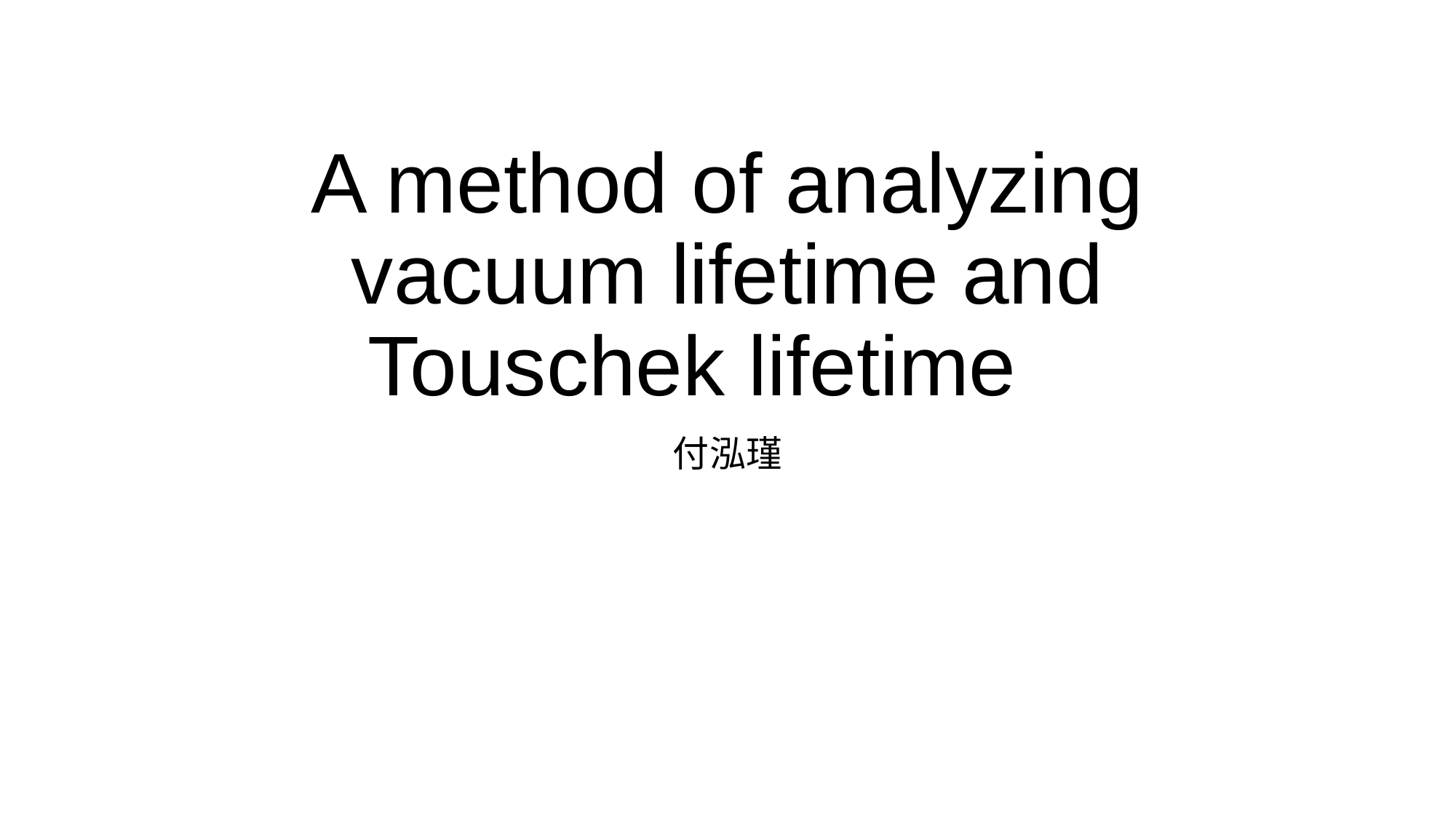

# A method of analyzing vacuum lifetime and Touschek lifetime
付泓瑾